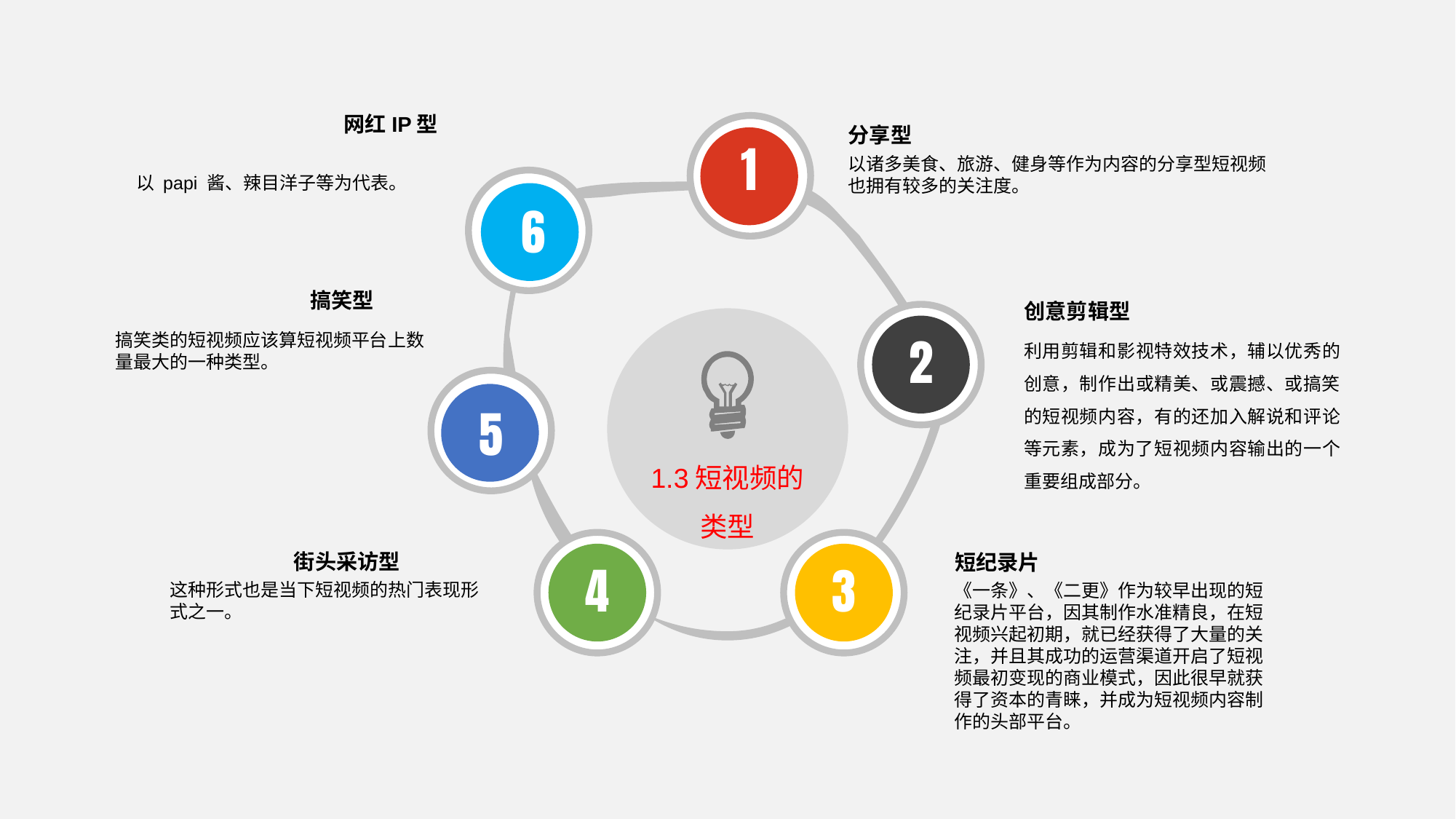

网红IP型

分享型

1
以诸多美食、旅游、健身等作为内容的分享型短视频也拥有较多的关注度。
以 papi 酱、辣目洋子等为代表。

6
搞笑型
创意剪辑型

搞笑类的短视频应该算短视频平台上数量最大的一种类型。
利用剪辑和影视特效技术，辅以优秀的创意，制作出或精美、或震撼、或搞笑的短视频内容，有的还加入解说和评论等元素，成为了短视频内容输出的一个重要组成部分。
2

5
1.3短视频的类型

街头采访型

短纪录片
4
3
这种形式也是当下短视频的热门表现形式之一。
《一条》、《二更》作为较早出现的短纪录片平台，因其制作水准精良，在短视频兴起初期，就已经获得了大量的关注，并且其成功的运营渠道开启了短视频最初变现的商业模式，因此很早就获得了资本的青睐，并成为短视频内容制作的头部平台。